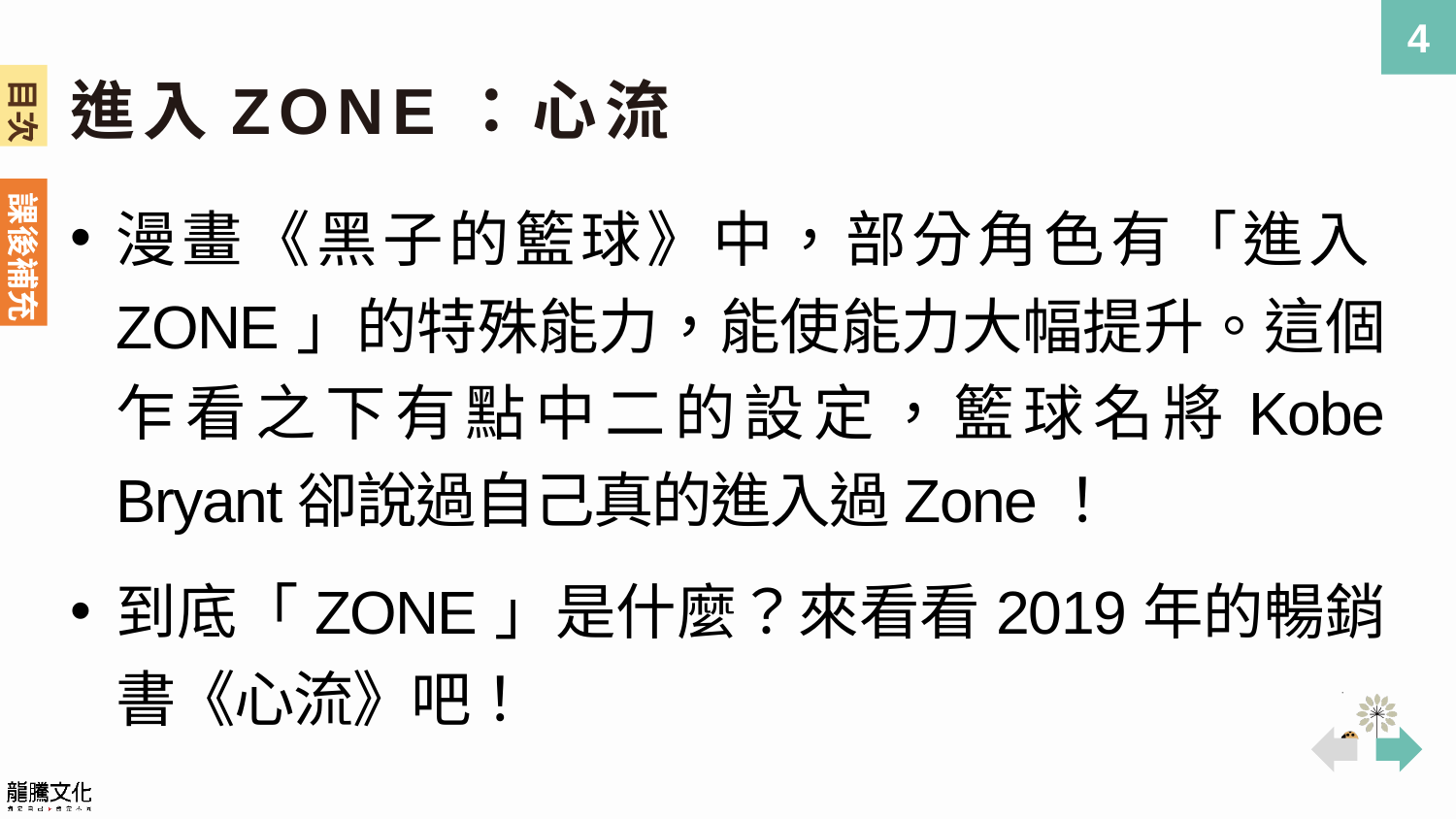

進入ZONE：心流
漫畫《黑子的籃球》中，部分角色有「進入ZONE」的特殊能力，能使能力大幅提升。這個乍看之下有點中二的設定，籃球名將Kobe Bryant卻說過自己真的進入過Zone！
到底「ZONE」是什麼？來看看2019年的暢銷書《心流》吧！